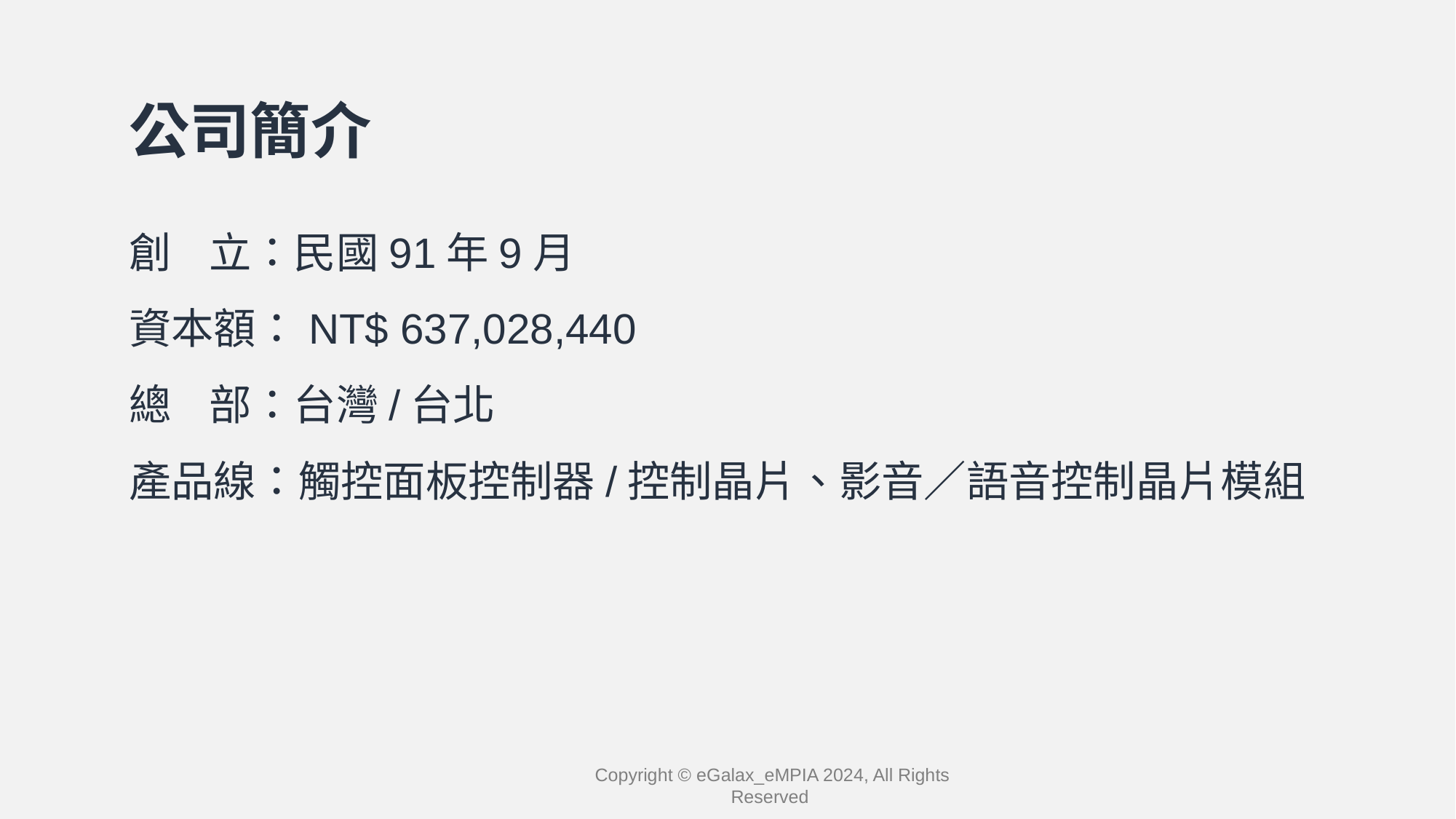

公司簡介
創    立：民國91年9月
資本額：NT$ 637,028,440
總    部：台灣/台北
產品線：觸控面板控制器/控制晶片、影音／語音控制晶片模組

Copyright © eGalax_eMPIA 2024, All Rights Reserved